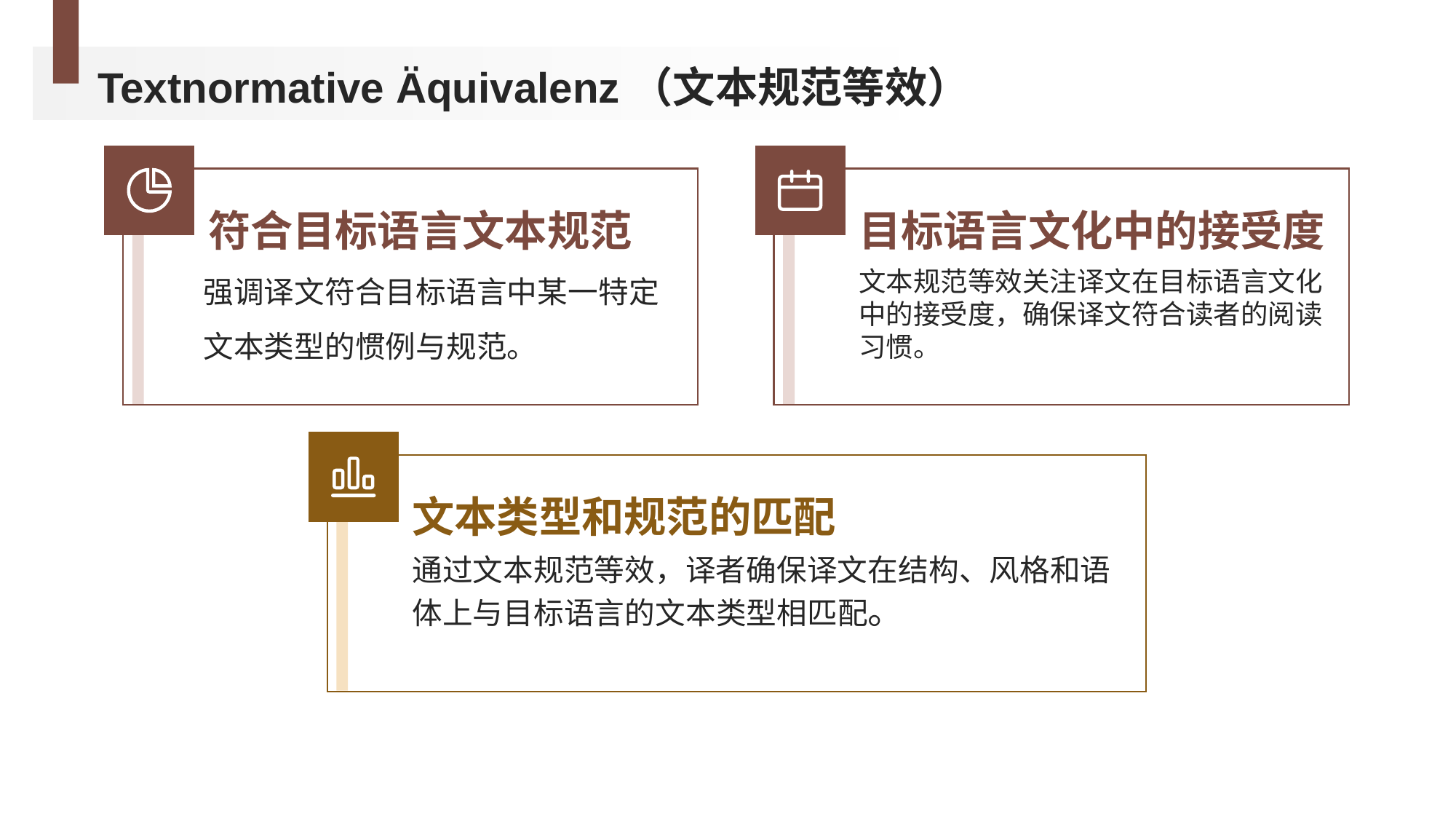

Textnormative Äquivalenz（文本规范等效）

符合目标语言文本规范
目标语言文化中的接受度
强调译文符合目标语言中某一特定文本类型的惯例与规范。
文本规范等效关注译文在目标语言文化中的接受度，确保译文符合读者的阅读习惯。

文本类型和规范的匹配
通过文本规范等效，译者确保译文在结构、风格和语体上与目标语言的文本类型相匹配。